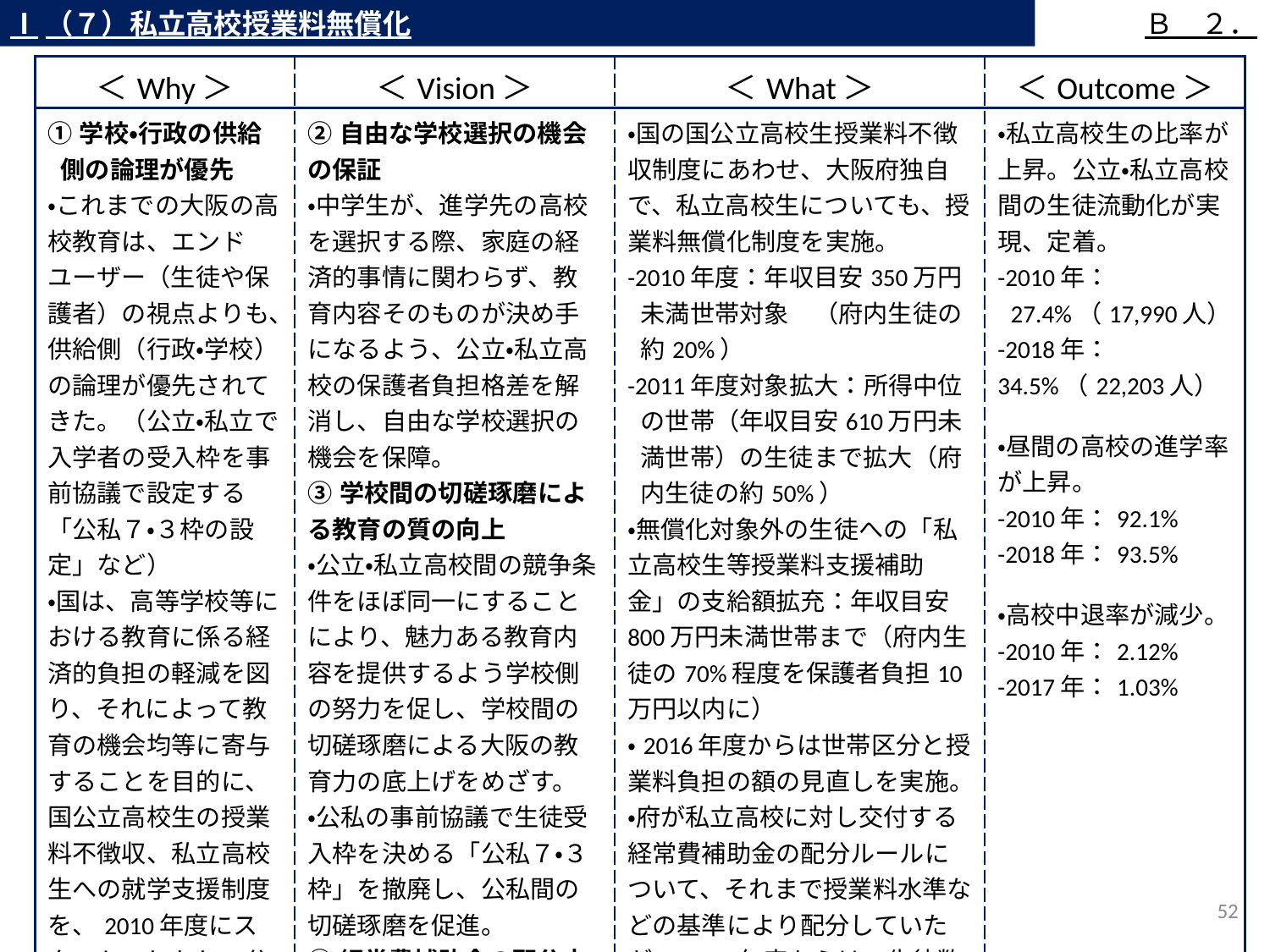

Ⅰ（７）私立高校授業料無償化
Ｂ　２．
| ＜Why＞ | ＜Vision＞ | ＜What＞ | ＜Outcome＞ |
| --- | --- | --- | --- |
| ①学校・行政の供給側の論理が優先 ・これまでの大阪の高校教育は、エンドユーザー（生徒や保護者）の視点よりも、供給側（行政・学校）の論理が優先されてきた。（公立・私立で入学者の受入枠を事前協議で設定する「公私７・３枠の設定」など） ・国は、高等学校等における教育に係る経済的負担の軽減を図り、それによって教育の機会均等に寄与することを目的に、国公立高校生の授業料不徴収、私立高校生への就学支援制度を、2010年度にスタート。しかし、公私間の授業料に大きな格差が残り、「教育の機会均等」は十分とはいえなかった。 | ②自由な学校選択の機会の保証 ・中学生が、進学先の高校を選択する際、家庭の経済的事情に関わらず、教育内容そのものが決め手になるよう、公立・私立高校の保護者負担格差を解消し、自由な学校選択の機会を保障。 ③学校間の切磋琢磨による教育の質の向上 ・公立・私立高校間の競争条件をほぼ同一にすることにより、魅力ある教育内容を提供するよう学校側の努力を促し、学校間の切磋琢磨による大阪の教育力の底上げをめざす。 ・公私の事前協議で生徒受入枠を決める「公私７・３枠」を撤廃し、公私間の切磋琢磨を促進。 ④経常費補助金の配分方法の転換 ・府が私立高校に対し交付する経常費補助金の配分ルールを見直し。 | ・国の国公立高校生授業料不徴収制度にあわせ、大阪府独自で、私立高校生についても、授業料無償化制度を実施。 -2010年度：年収目安350万円未満世帯対象　（府内生徒の約20%） -2011年度対象拡大：所得中位の世帯（年収目安610万円未満世帯）の生徒まで拡大（府内生徒の約50%） ・無償化対象外の生徒への「私立高校生等授業料支援補助金」の支給額拡充：年収目安800万円未満世帯まで（府内生徒の70%程度を保護者負担10万円以内に） ・2016年度からは世帯区分と授業料負担の額の見直しを実施。 ・府が私立高校に対し交付する経常費補助金の配分ルールについて、それまで授業料水準などの基準により配分していたが、2011年度からは、生徒数に応じて決める「パーヘッドの原則」へ転換。 | ・私立高校生の比率が上昇。公立・私立高校間の生徒流動化が実現、定着。　 -2010年：27.4%（17,990人） -2018年：34.5%（22,203人） ・昼間の高校の進学率が上昇。 -2010年：92.1% -2018年：93.5% ・高校中退率が減少。 -2010年：2.12% -2017年：1.03% |
52